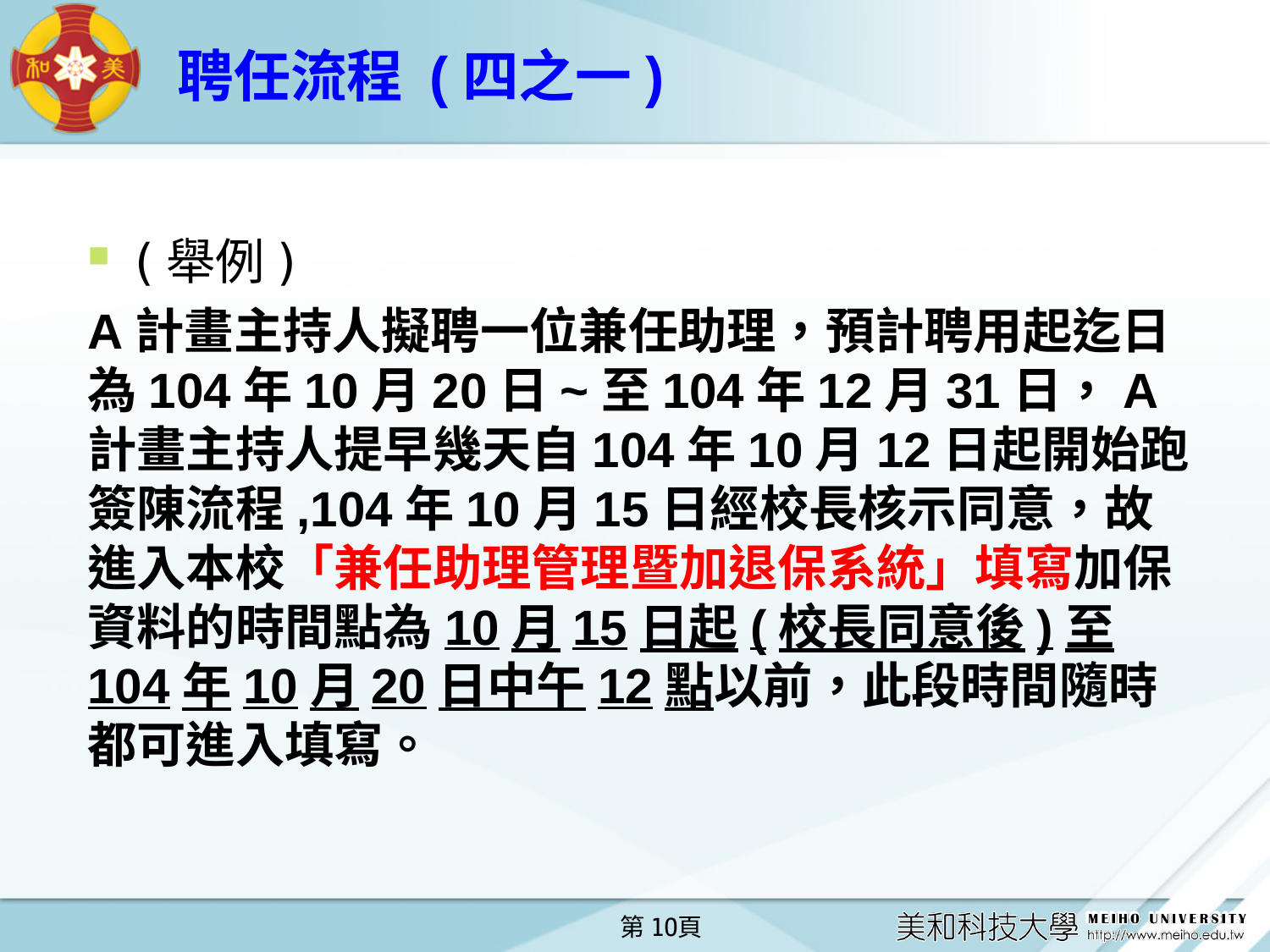

# 聘任流程 (四之一)
(舉例)
A計畫主持人擬聘一位兼任助理，預計聘用起迄日為104年10月20日~至104年12月31日，A計畫主持人提早幾天自104年10月12日起開始跑簽陳流程,104年10月15日經校長核示同意，故進入本校「兼任助理管理暨加退保系統」填寫加保資料的時間點為10月15日起(校長同意後)至104年10月20日中午12點以前，此段時間隨時都可進入填寫。